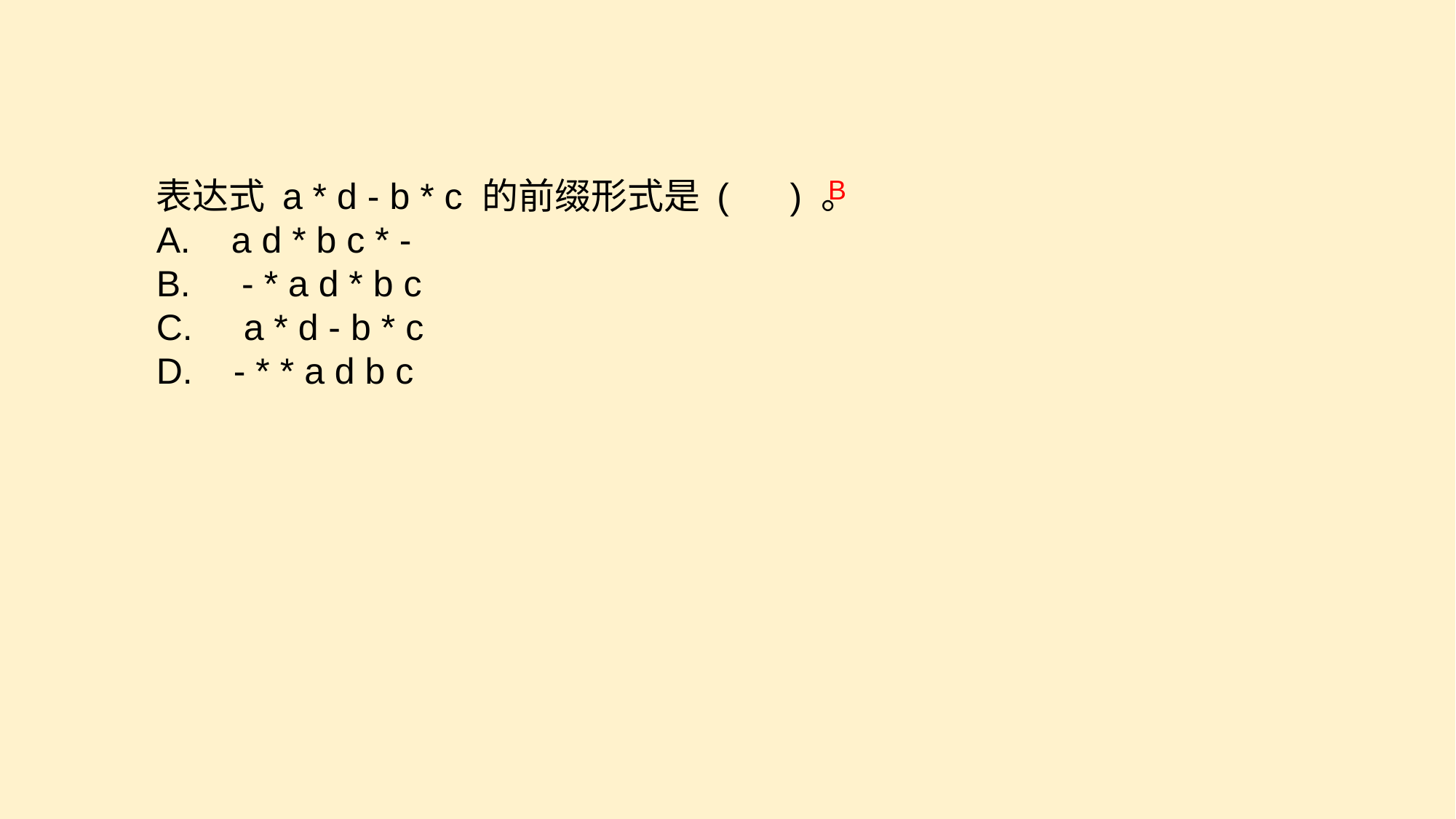

B
表达式 a * d - b * c 的前缀形式是 (      ) 。
A.    a d * b c * -
B.     - * a d * b c
C.     a * d - b * c
D.    - * * a d b c